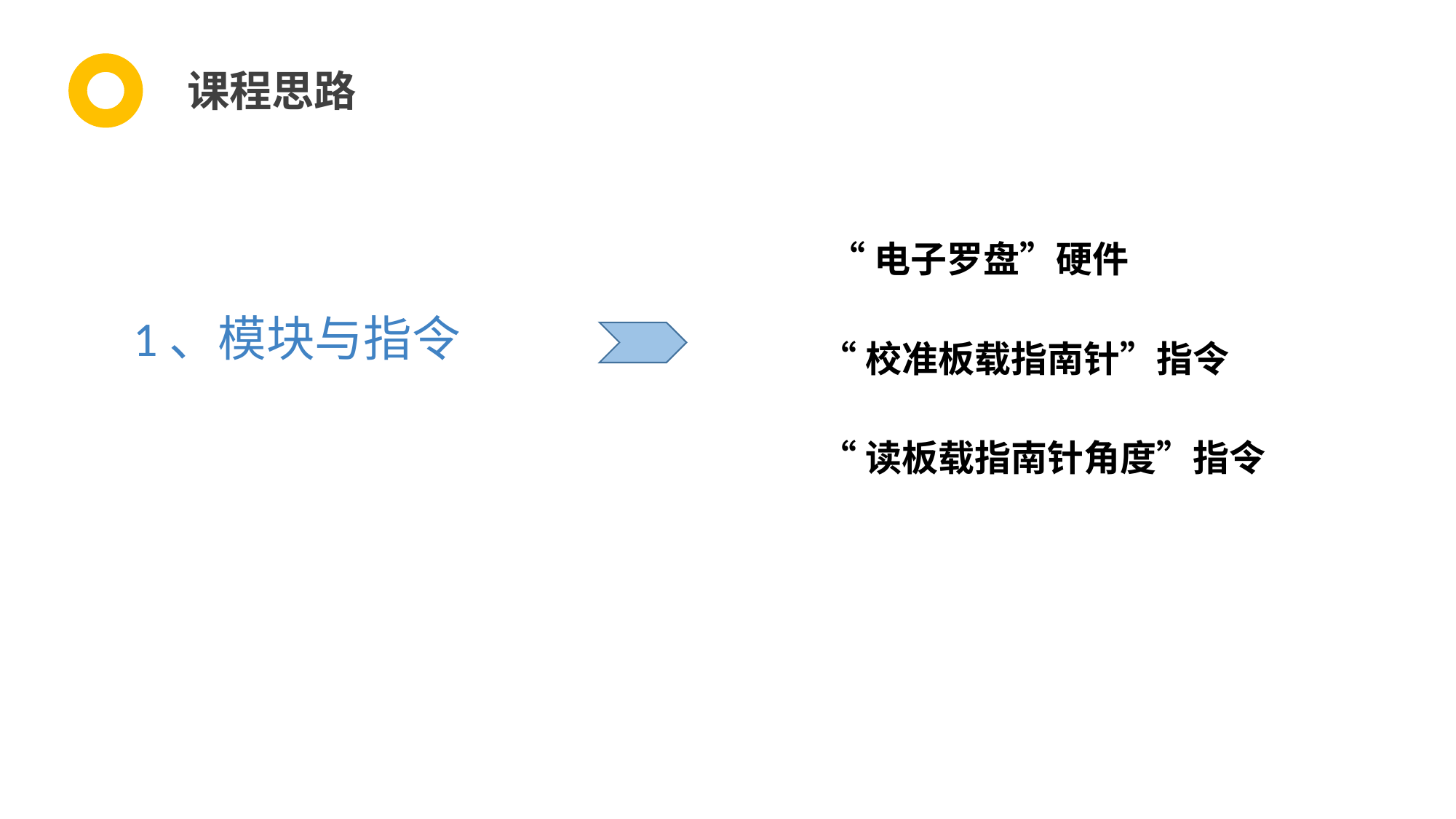

课程思路
“电子罗盘”硬件
1、模块与指令

“校准板载指南针”指令
“读板载指南针角度”指令